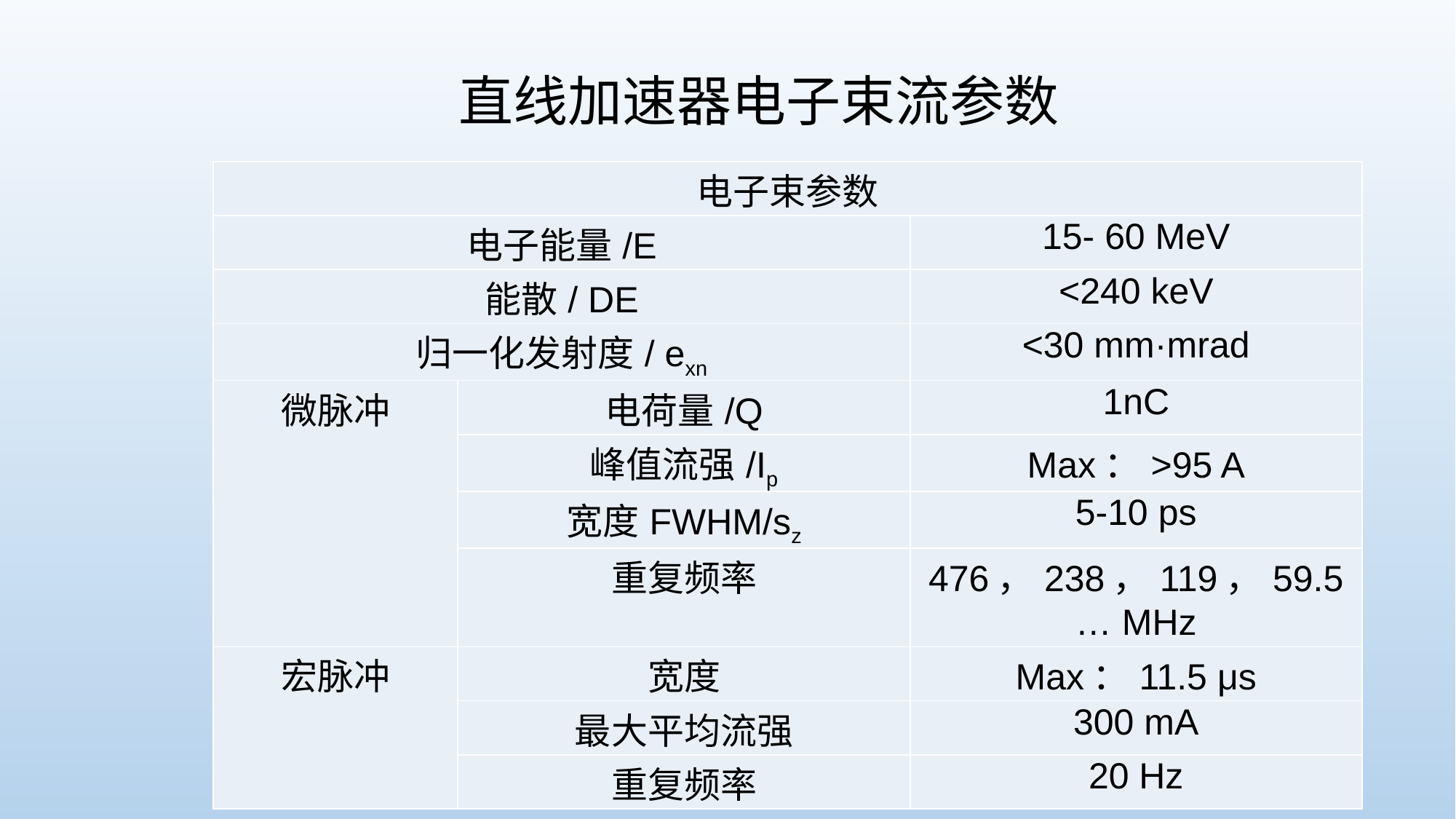

直线加速器电子束流参数
| 电子束参数 |  |  |
| --- | --- | --- |
| 电子能量/E |  | 15- 60 MeV |
| 能散/ DE |  | <240 keV |
| 归一化发射度/ exn |  | <30 mm·mrad |
| 微脉冲 | 电荷量/Q | 1nC |
|  | 峰值流强/Ip | Max：>95 A |
|  | 宽度FWHM/sz | 5-10 ps |
|  | 重复频率 | 476，238，119，59.5… MHz |
| 宏脉冲 | 宽度 | Max：11.5 μs |
|  | 最大平均流强 | 300 mA |
|  | 重复频率 | 20 Hz |